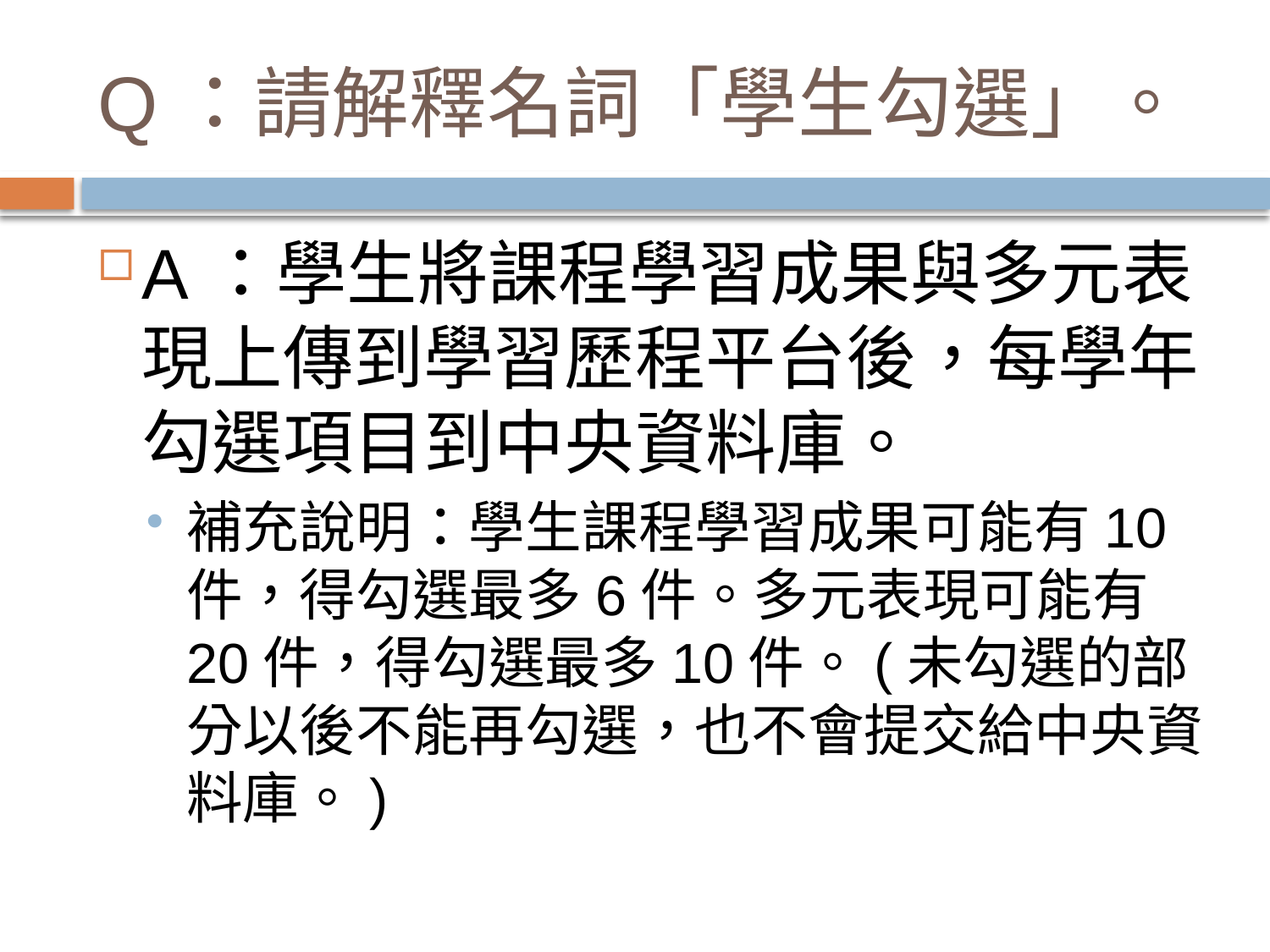

# Q：請解釋名詞「學生勾選」。
A：學生將課程學習成果與多元表現上傳到學習歷程平台後，每學年勾選項目到中央資料庫。
補充說明：學生課程學習成果可能有10件，得勾選最多6件。多元表現可能有20件，得勾選最多10件。(未勾選的部分以後不能再勾選，也不會提交給中央資料庫。)